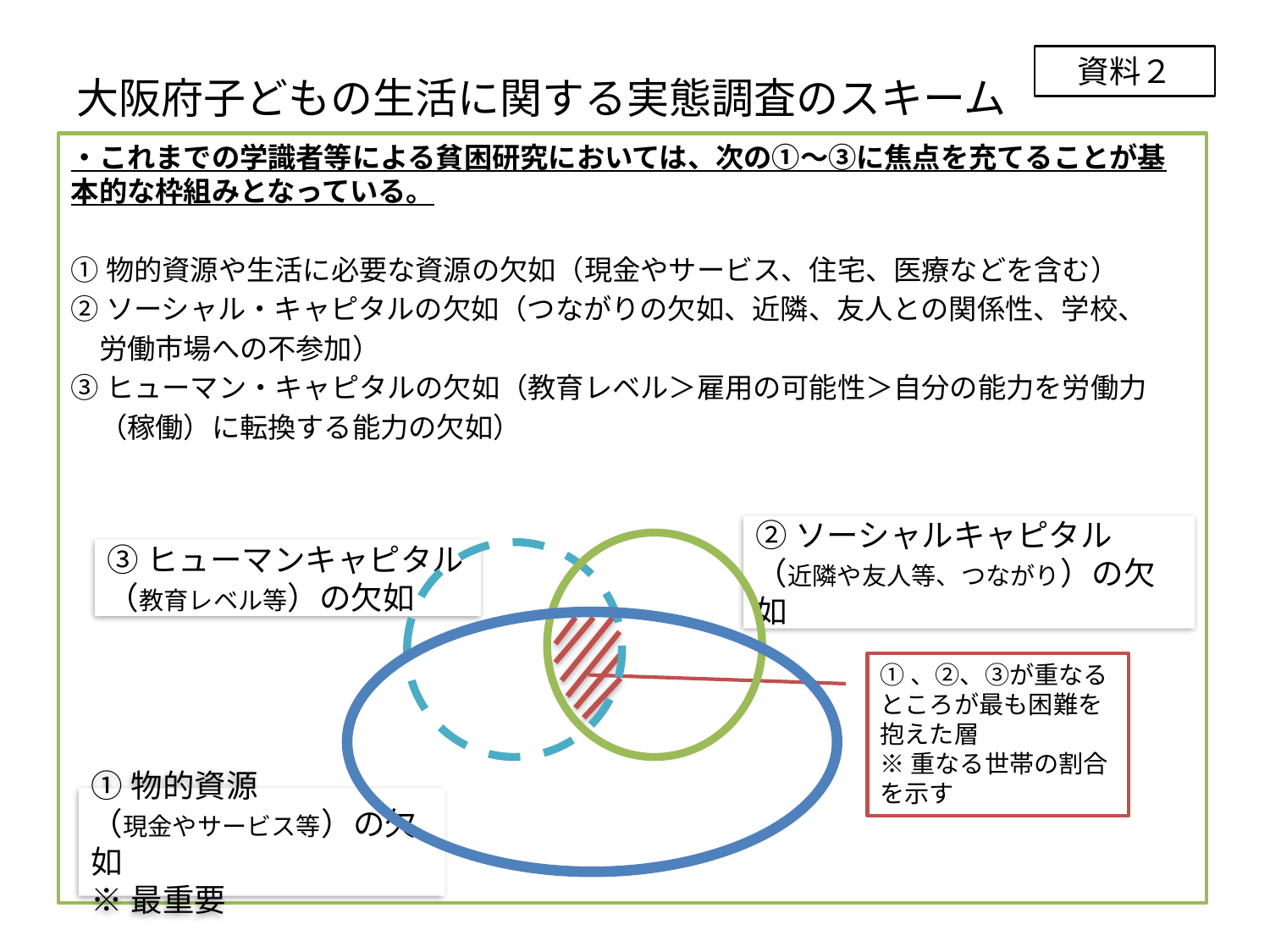

資料２
# 大阪府子どもの生活に関する実態調査のスキーム
・これまでの学識者等による貧困研究においては、次の①～③に焦点を充てることが基本的な枠組みとなっている。

①物的資源や生活に必要な資源の欠如（現金やサービス、住宅、医療などを含む）
②ソーシャル・キャピタルの欠如（つながりの欠如、近隣、友人との関係性、学校、
　労働市場への不参加）
③ヒューマン・キャピタルの欠如（教育レベル＞雇用の可能性＞自分の能力を労働力
　（稼働）に転換する能力の欠如）
②ソーシャルキャピタル
（近隣や友人等、つながり）の欠如

③ヒューマンキャピタル
（教育レベル等）の欠如

①、②、③が重なるところが最も困難を抱えた層
※重なる世帯の割合を示す
①物的資源
（現金やサービス等）の欠如
※最重要